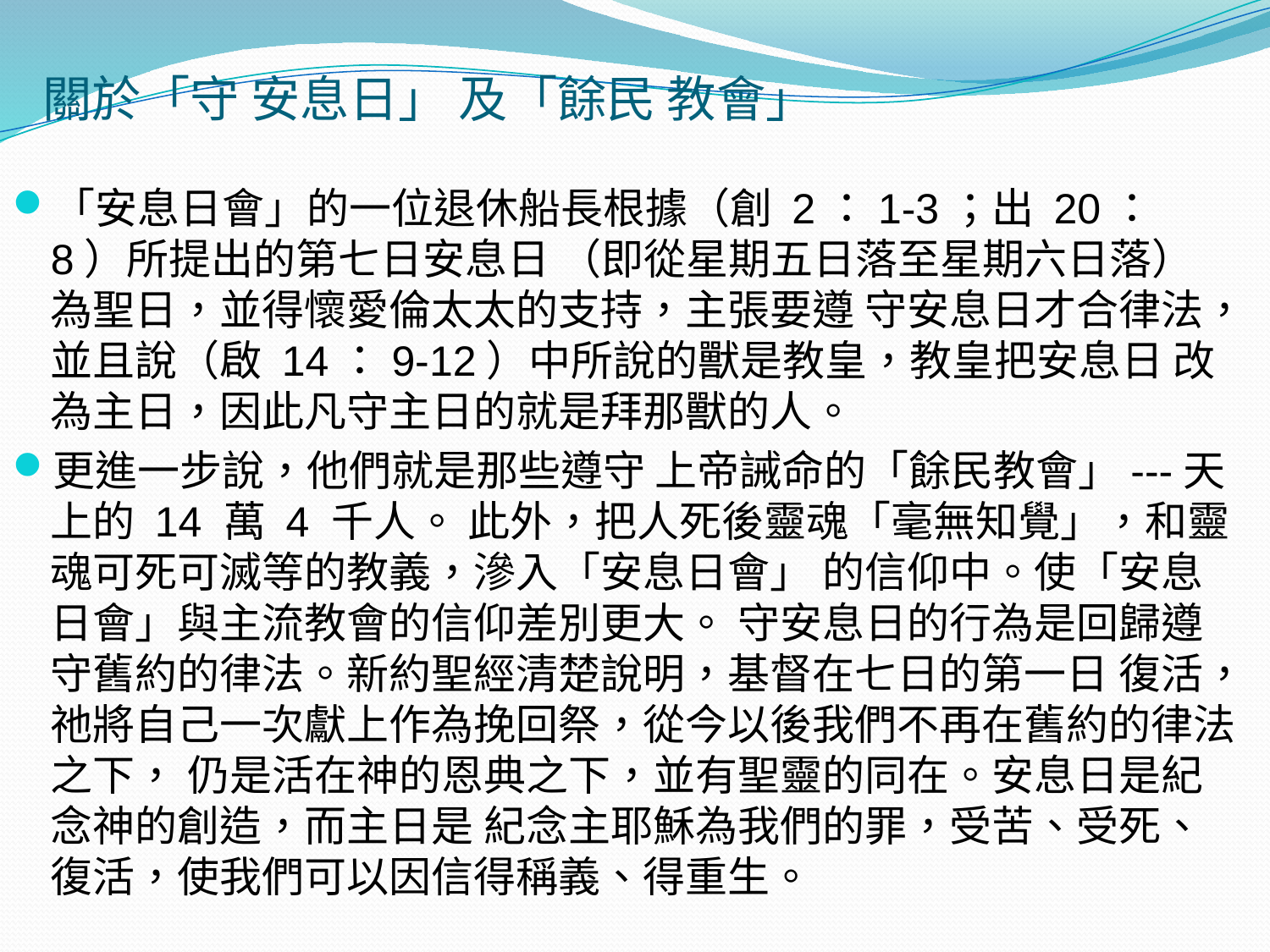

# 關於「守 安息日」 及「餘民 教會」

「安息日會」的一位退休船長根據（創 2：1-3；出 20：8）所提出的第七日安息日 （即從星期五日落至星期六日落）為聖日，並得懷愛倫太太的支持，主張要遵 守安息日才合律法，並且說（啟 14：9-12）中所說的獸是教皇，教皇把安息日 改為主日，因此凡守主日的就是拜那獸的人。
更進一步說，他們就是那些遵守 上帝誡命的「餘民教會」---天上的 14 萬 4 千人。 此外，把人死後靈魂「毫無知覺」，和靈魂可死可滅等的教義，滲入「安息日會」 的信仰中。使「安息日會」與主流教會的信仰差別更大。 守安息日的行為是回歸遵守舊約的律法。新約聖經清楚說明，基督在七日的第一日 復活，祂將自己一次獻上作為挽回祭，從今以後我們不再在舊約的律法之下， 仍是活在神的恩典之下，並有聖靈的同在。安息日是紀念神的創造，而主日是 紀念主耶穌為我們的罪，受苦、受死、復活，使我們可以因信得稱義、得重生。